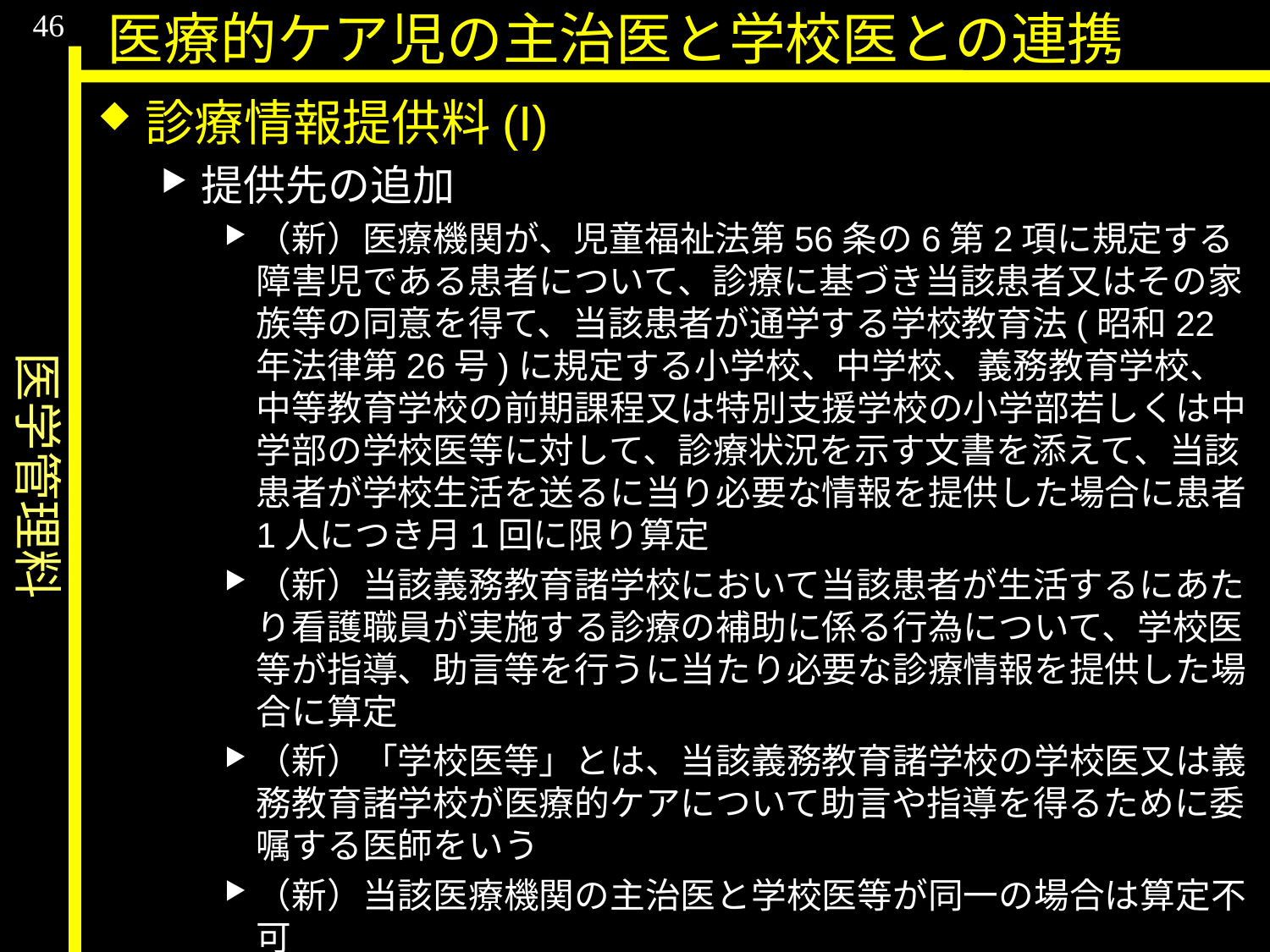

医学管理料
46
医療的ケア児の主治医と学校医との連携

診療情報提供料(I)
提供先の追加
（新）医療機関が、児童福祉法第56条の6第2項に規定する障害児である患者について、診療に基づき当該患者又はその家族等の同意を得て、当該患者が通学する学校教育法(昭和22年法律第26号)に規定する小学校、中学校、義務教育学校、中等教育学校の前期課程又は特別支援学校の小学部若しくは中学部の学校医等に対して、診療状況を示す文書を添えて、当該患者が学校生活を送るに当り必要な情報を提供した場合に患者1人につき月1回に限り算定
（新）当該義務教育諸学校において当該患者が生活するにあたり看護職員が実施する診療の補助に係る行為について、学校医等が指導、助言等を行うに当たり必要な診療情報を提供した場合に算定
（新）「学校医等」とは、当該義務教育諸学校の学校医又は義務教育諸学校が医療的ケアについて助言や指導を得るために委嘱する医師をいう
（新）当該医療機関の主治医と学校医等が同一の場合は算定不可